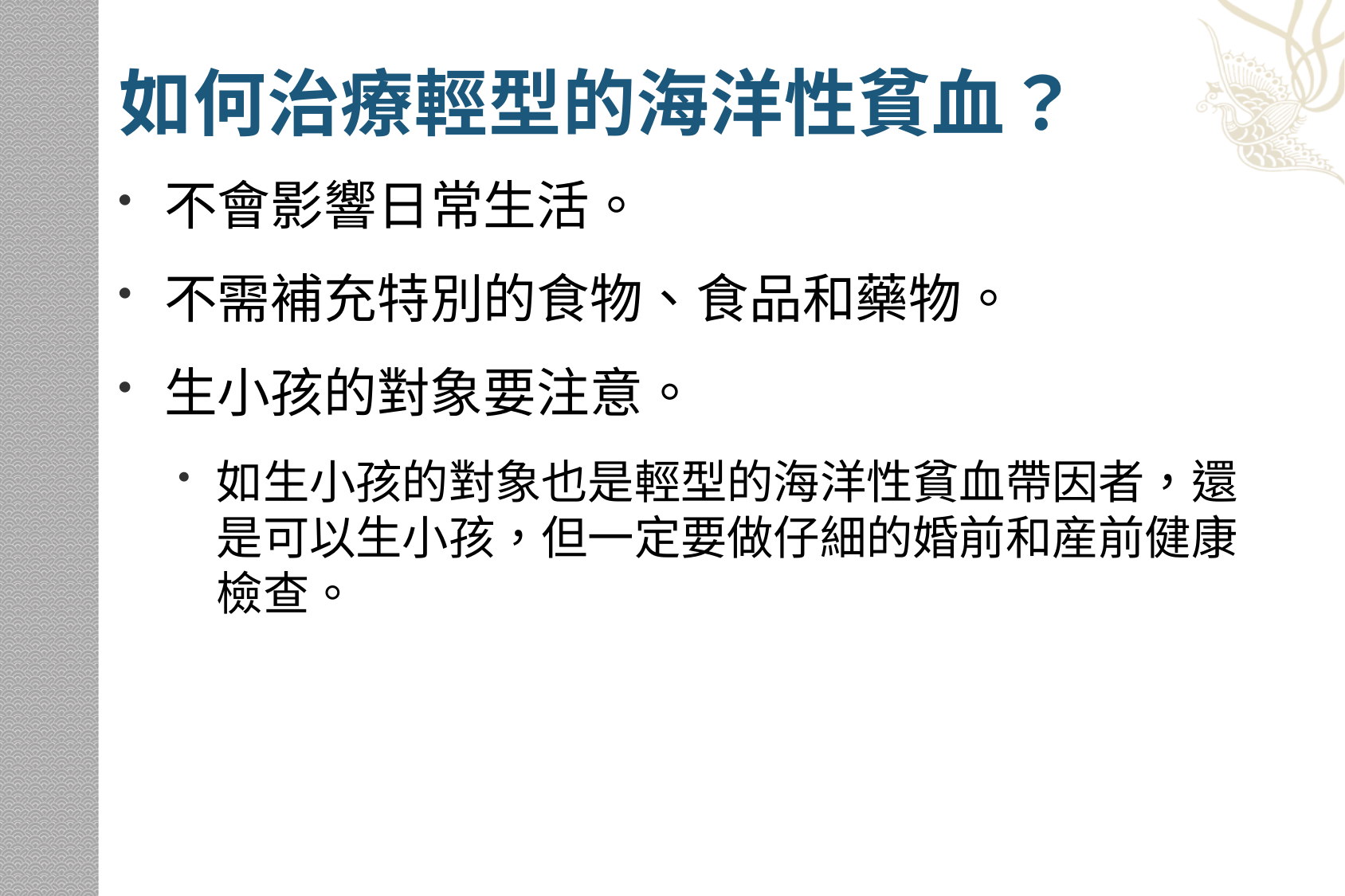

# 如何治療輕型的海洋性貧血？
不會影響日常生活。
不需補充特別的食物、食品和藥物。
生小孩的對象要注意。
如生小孩的對象也是輕型的海洋性貧血帶因者，還是可以生小孩，但一定要做仔細的婚前和産前健康檢查。